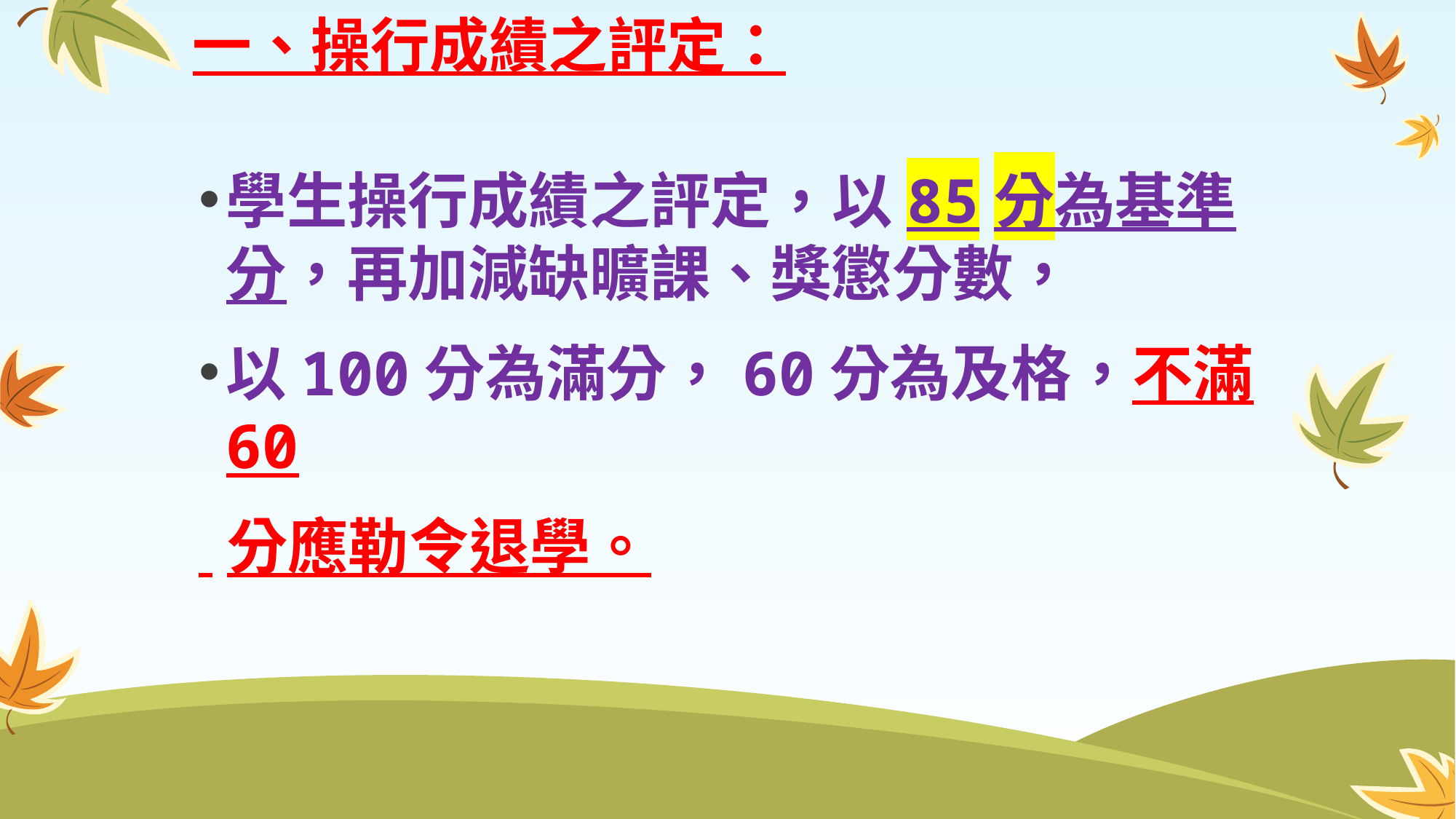

# 一、操行成績之評定：
學生操行成績之評定，以85分為基準分，再加減缺曠課、獎懲分數，
以100分為滿分，60分為及格，不滿60
 分應勒令退學。